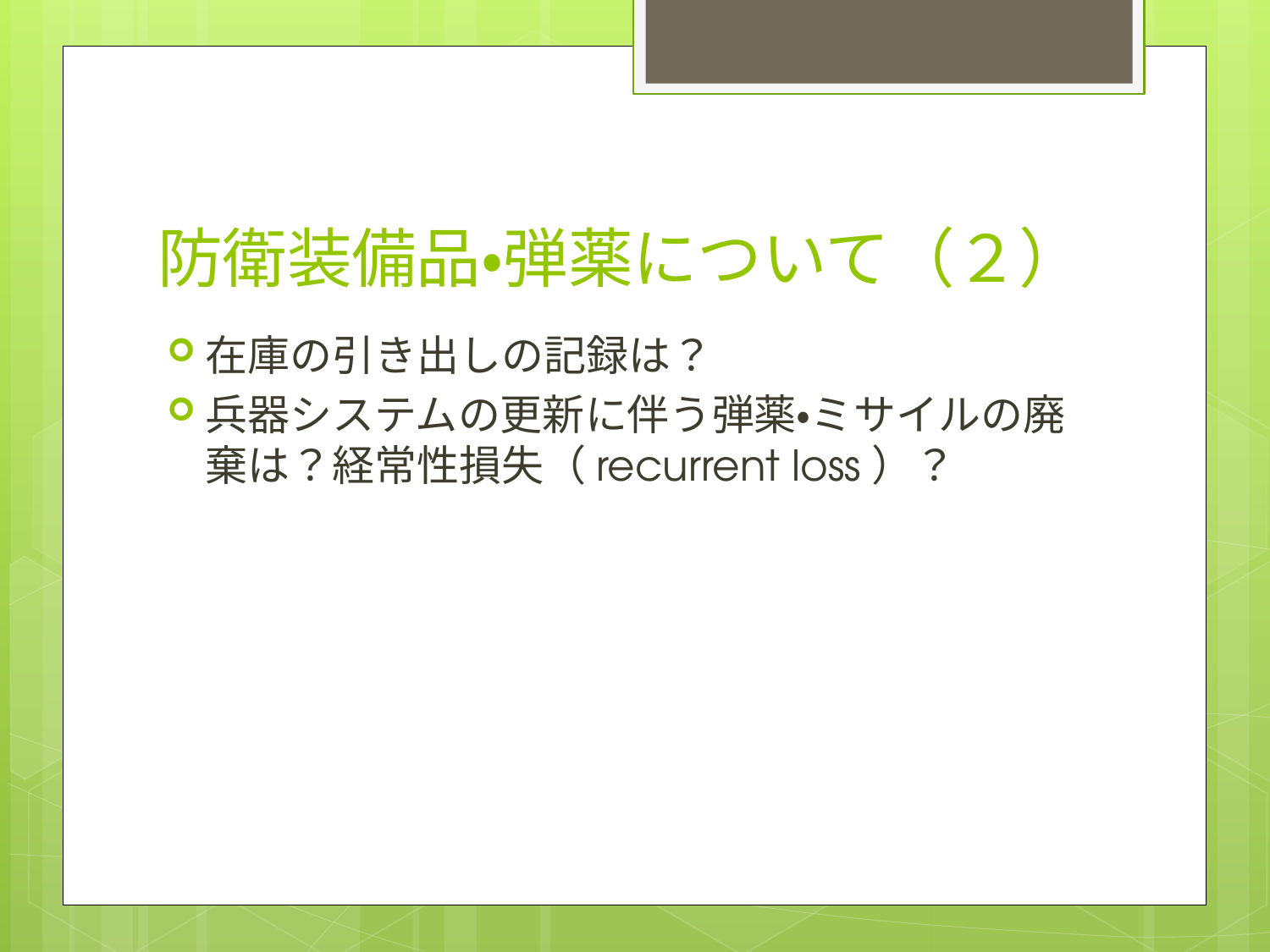

# 防衛装備品・弾薬について（２）
在庫の引き出しの記録は？
兵器システムの更新に伴う弾薬・ミサイルの廃棄は？経常性損失（recurrent loss）？